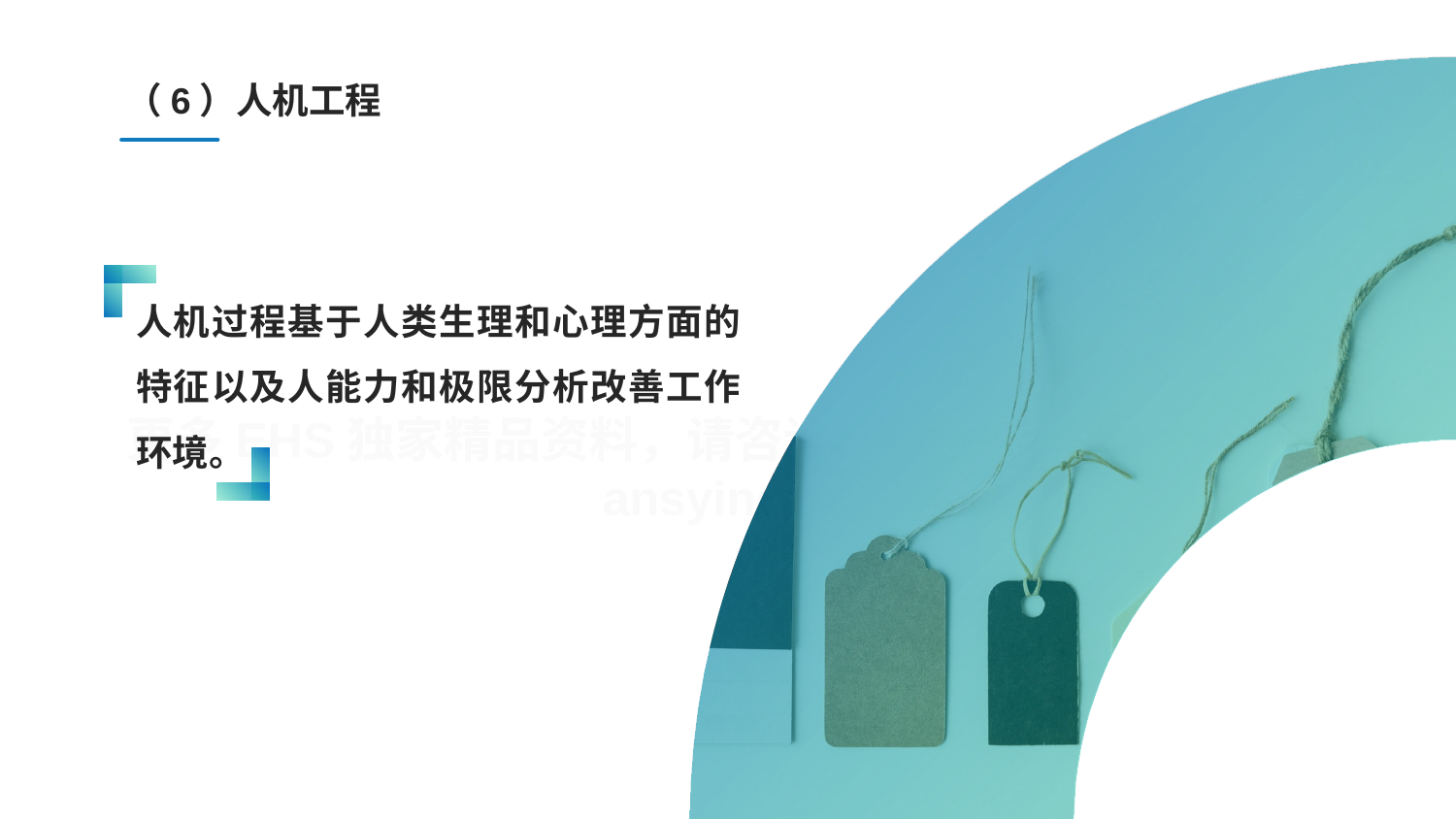

（6）人机工程

人机过程基于人类生理和心理方面的特征以及人能力和极限分析改善工作环境。